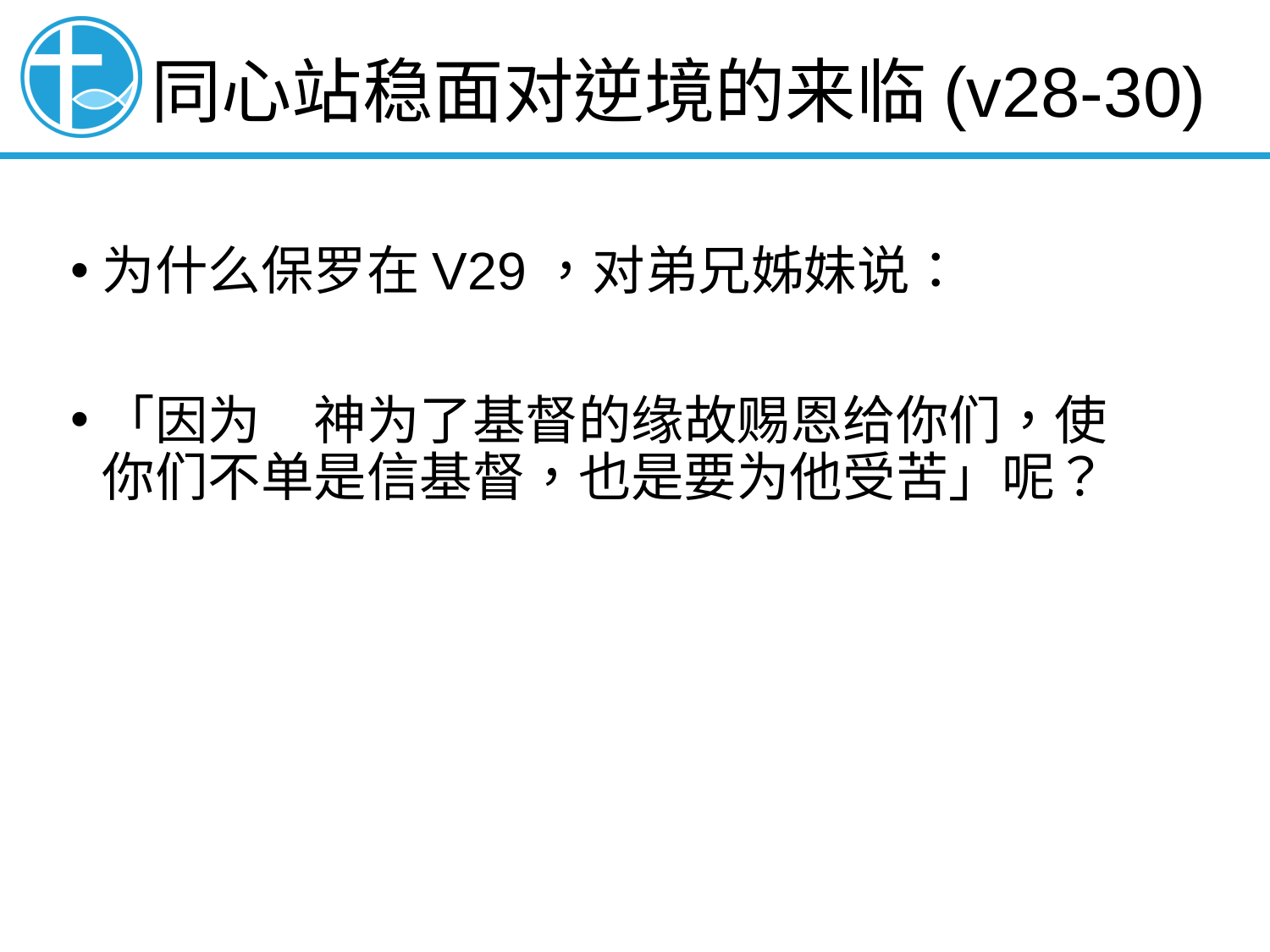

# 同心站稳面对逆境的来临(v28-30)
为什么保罗在V29，对弟兄姊妹说：

「因为　神为了基督的缘故赐恩给你们，使你们不单是信基督，也是要为他受苦」呢？